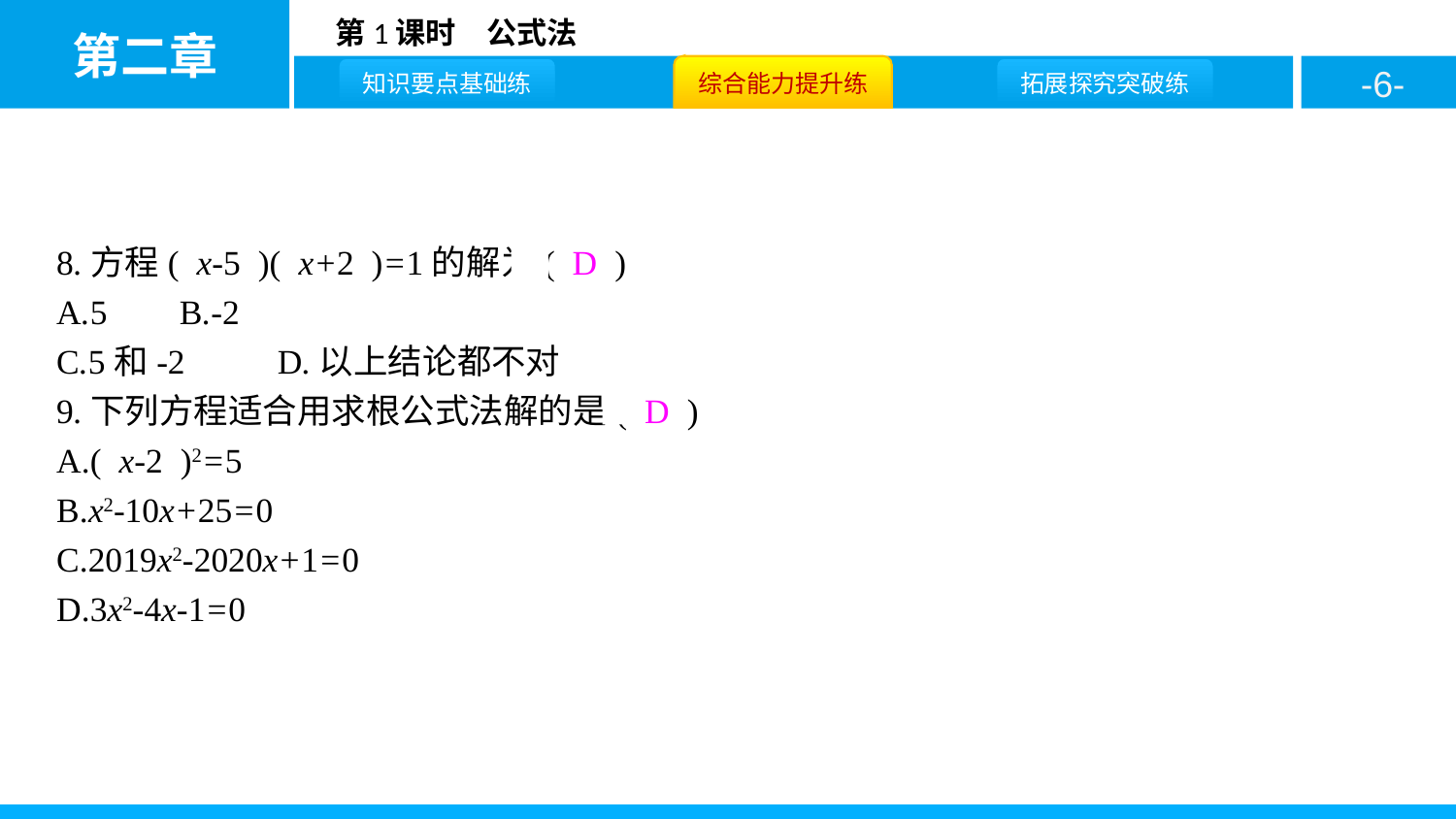

8.方程(  x-5  )(  x+2  )=1的解为(  D  )
A.5	B.-2
C.5和-2	D.以上结论都不对
9.下列方程适合用求根公式法解的是(  D  )
A.(  x-2  )2=5
B.x2-10x+25=0
C.2019x2-2020x+1=0
D.3x2-4x-1=0